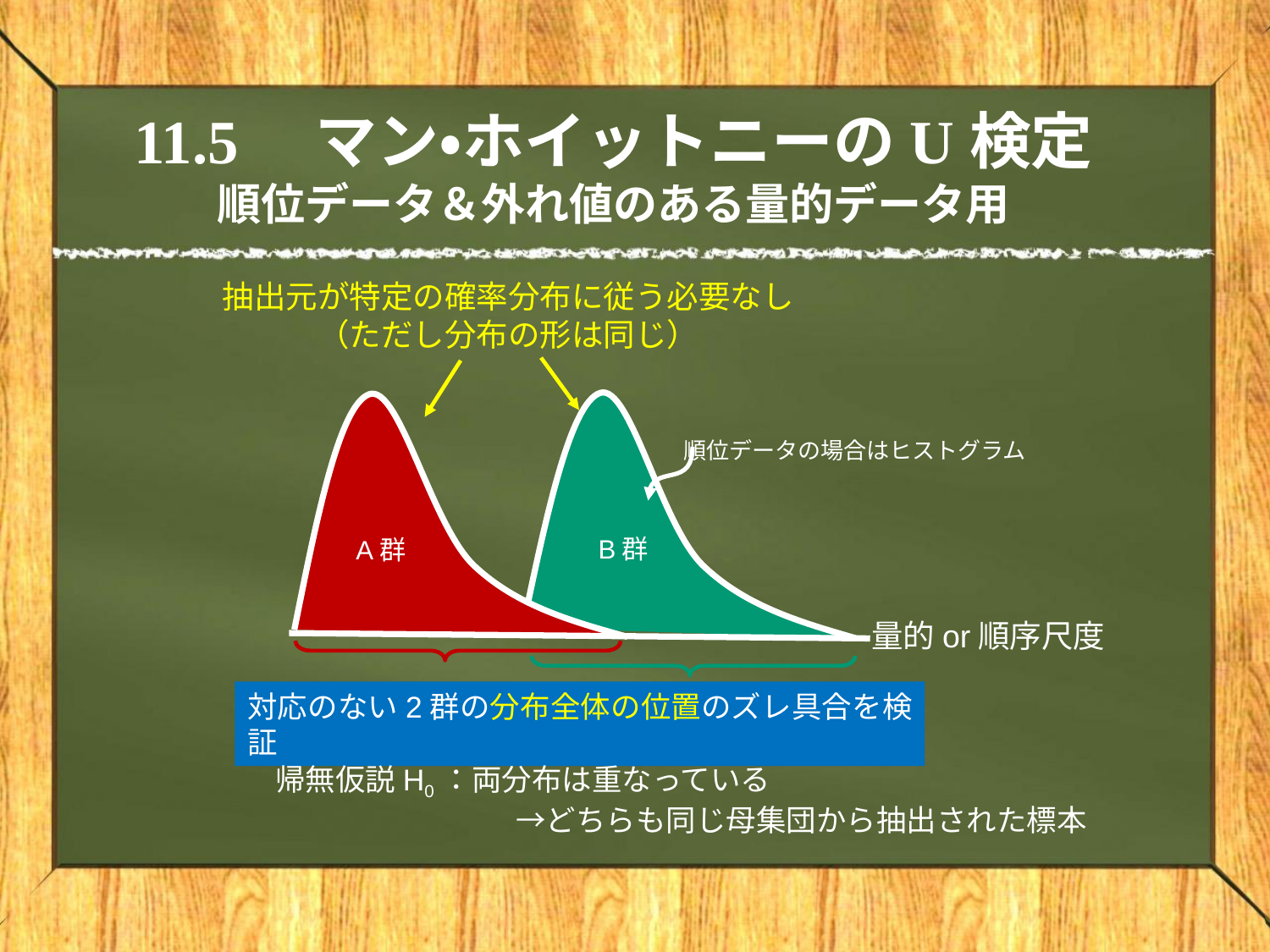

# 11.5　マン・ホイットニーのU検定 順位データ＆外れ値のある量的データ用
抽出元が特定の確率分布に従う必要なし
（ただし分布の形は同じ）

順位データの場合はヒストグラム

B群
A群
量的or順序尺度
対応のない2群の分布全体の位置のズレ具合を検証
帰無仮説H0：両分布は重なっている
　　　　　　　　→どちらも同じ母集団から抽出された標本